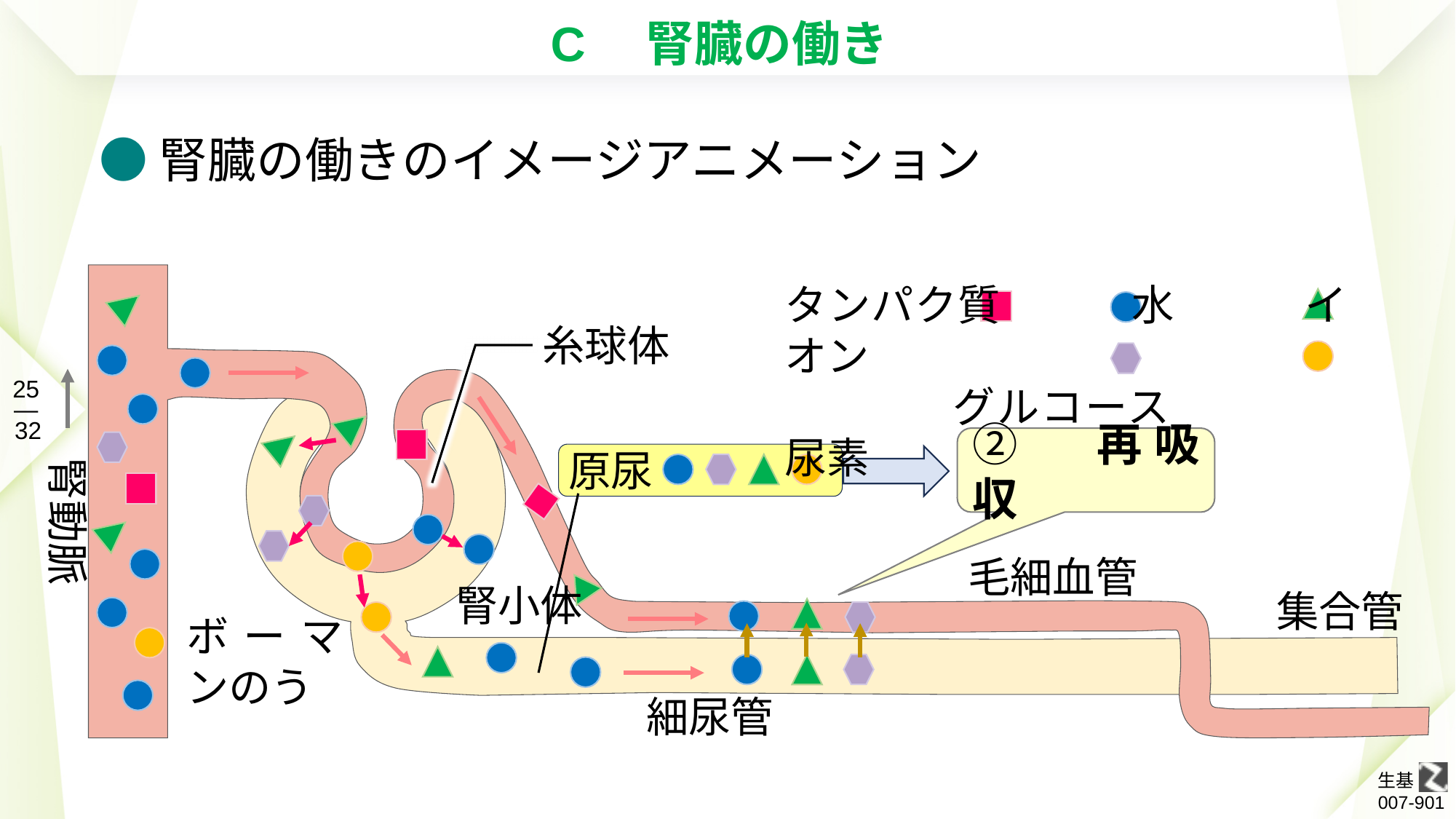

# C　腎臓の働き
●腎臓の働きのイメージアニメーション

タンパク質　　　水　　　イオン
　  　 　グルコース　　　　尿素

糸球体

②　再吸収

原尿

腎動脈

毛細血管

腎小体
集合管

ボーマンのう

細尿管